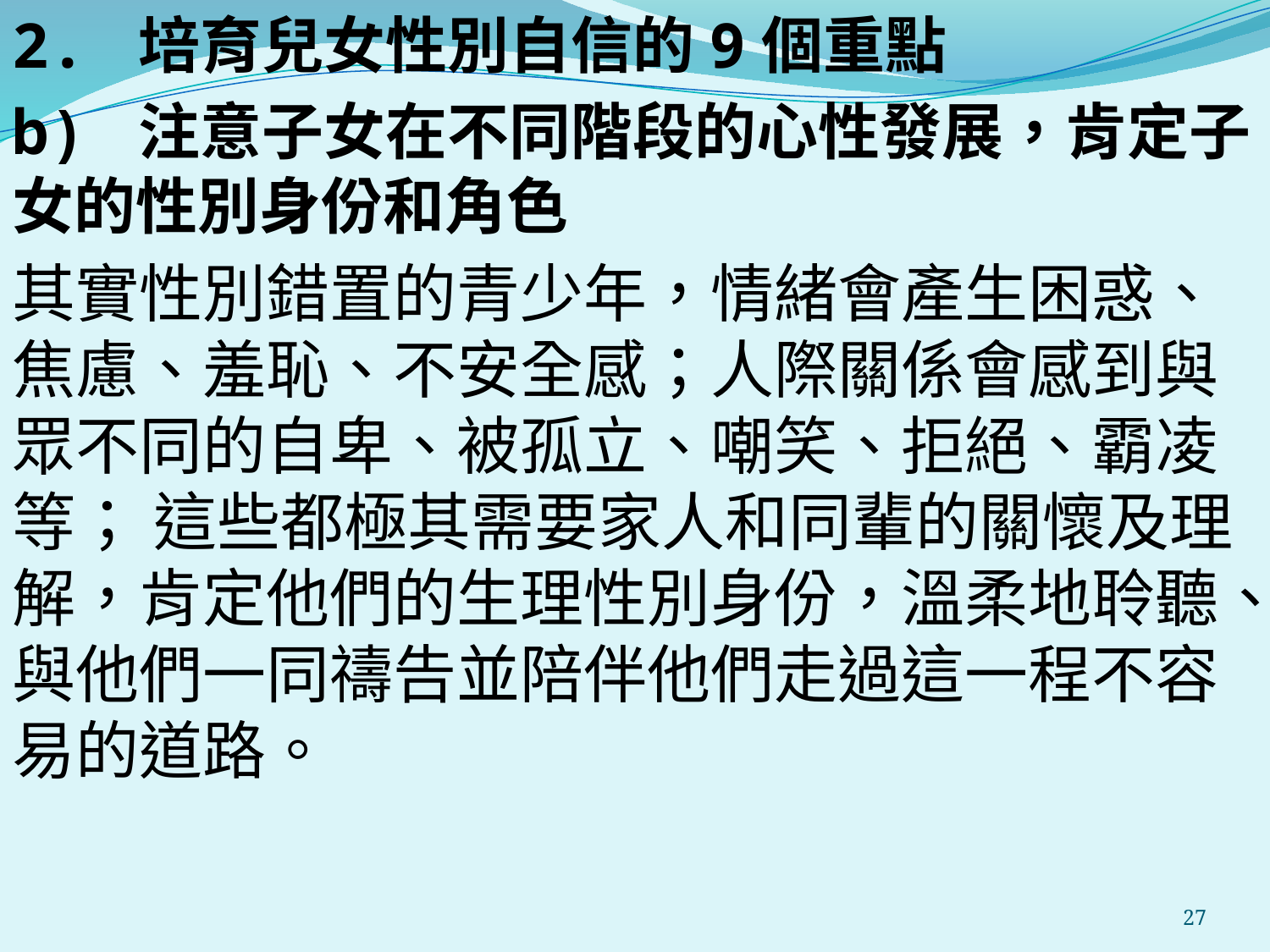

2. 培育兒女性別自信的9個重點
b) 注意子女在不同階段的心性發展，肯定子女的性別身份和角色
其實性別錯置的青少年，情緒會產生困惑、焦慮、羞恥、不安全感；人際關係會感到與眾不同的自卑、被孤立、嘲笑、拒絕、霸凌等； 這些都極其需要家人和同輩的關懷及理解，肯定他們的生理性別身份，溫柔地聆聽、與他們一同禱告並陪伴他們走過這一程不容易的道路。
#

27